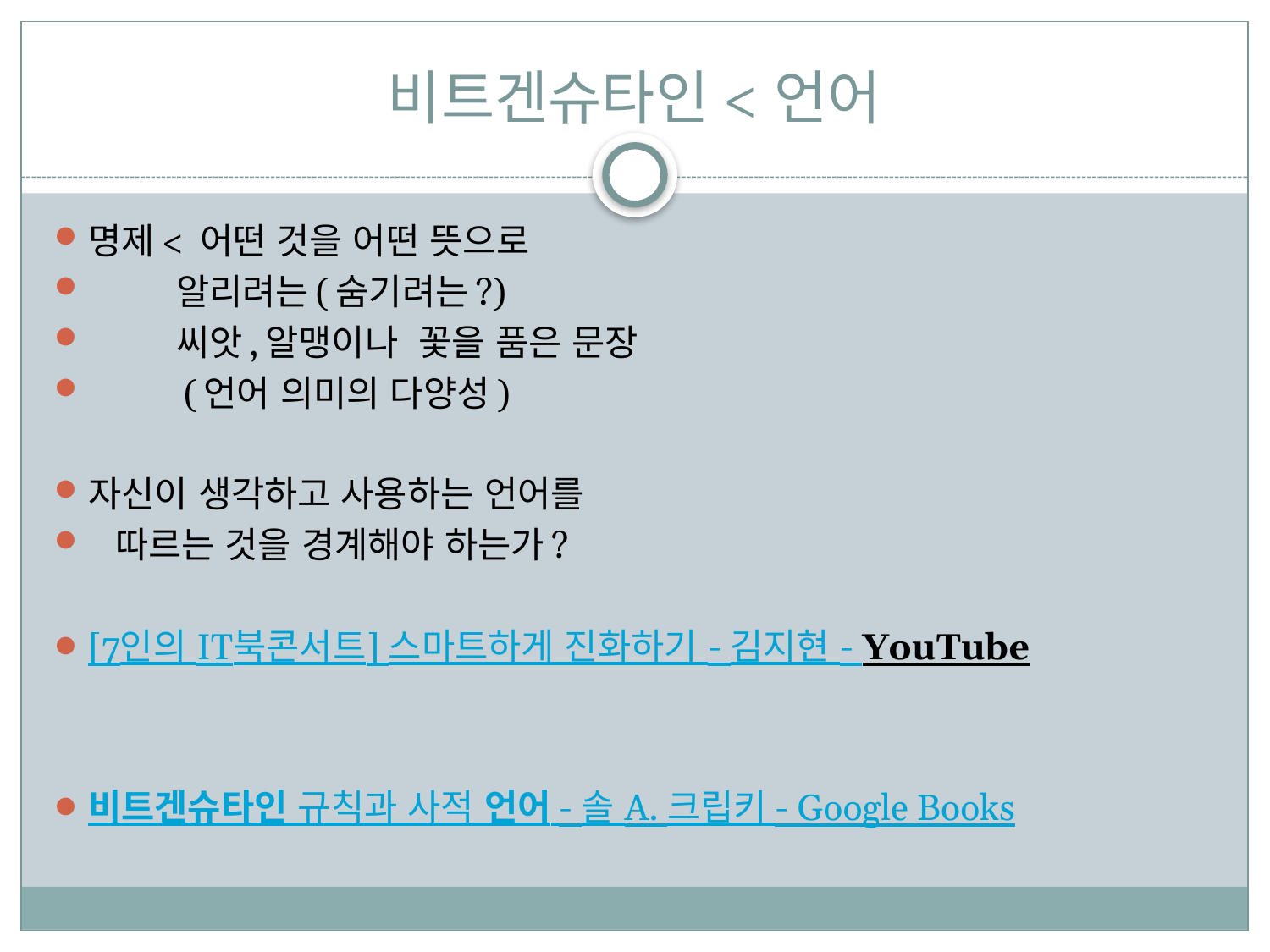

# 비트겐슈타인<언어
명제< 어떤 것을 어떤 뜻으로
        알리려는(숨기려는?)
        씨앗,알맹이나  꽃을 품은 문장
           (언어 의미의 다양성)

자신이 생각하고 사용하는 언어를
  따르는 것을 경계해야 하는가?

[7인의 IT북콘서트] 스마트하게 진화하기 - 김지현 - YouTube

비트겐슈타인 규칙과 사적 언어 - 솔 A. 크립키 - Google Books